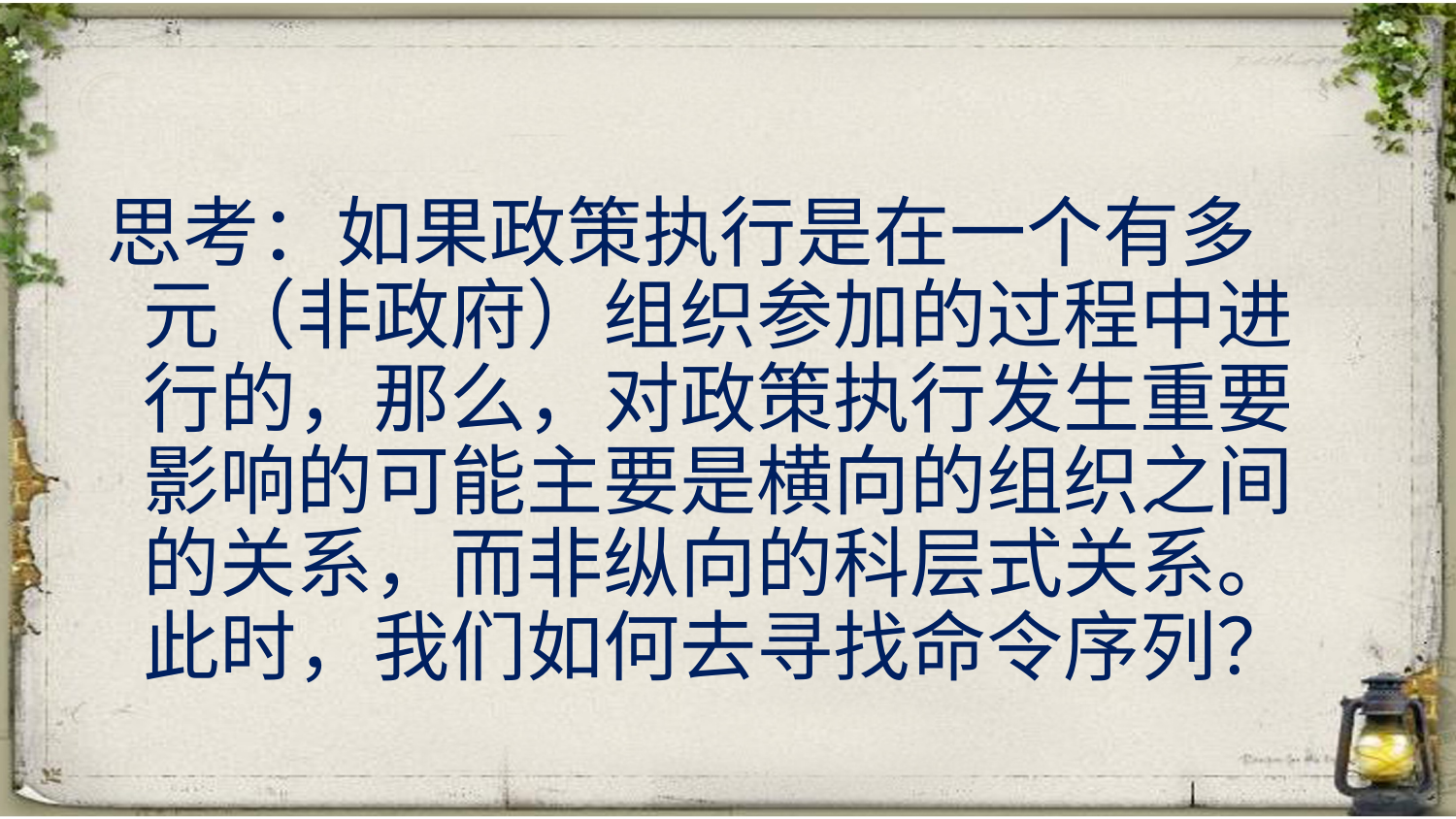

#
思考：如果政策执行是在一个有多元（非政府）组织参加的过程中进行的，那么，对政策执行发生重要影响的可能主要是横向的组织之间的关系，而非纵向的科层式关系。此时，我们如何去寻找命令序列？